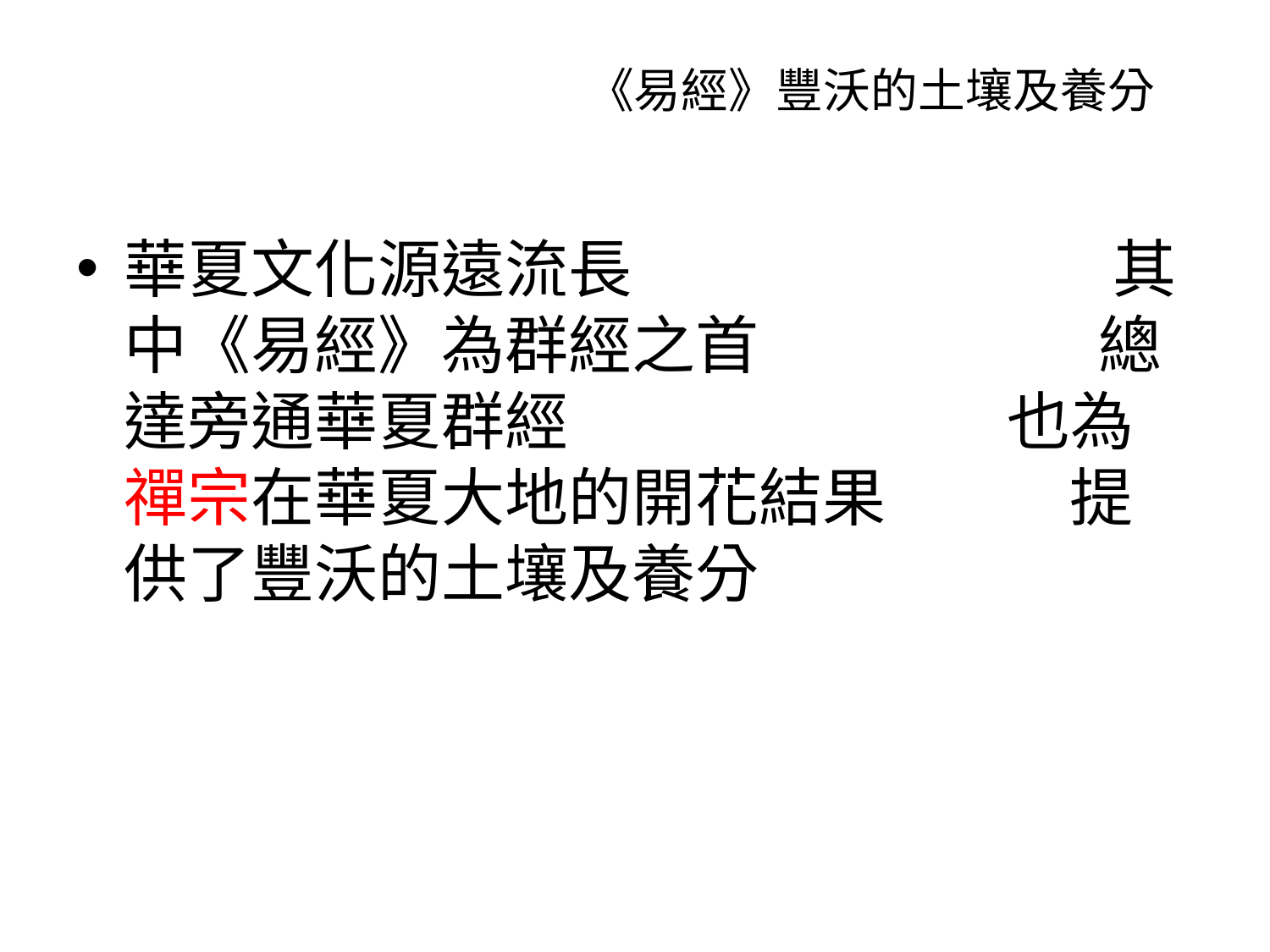

# 《易經》豐沃的土壤及養分
華夏文化源遠流長                                  其中《易經》為群經之首                        總達旁通華夏群經                               也為禪宗在華夏大地的開花結果             提供了豐沃的土壤及養分